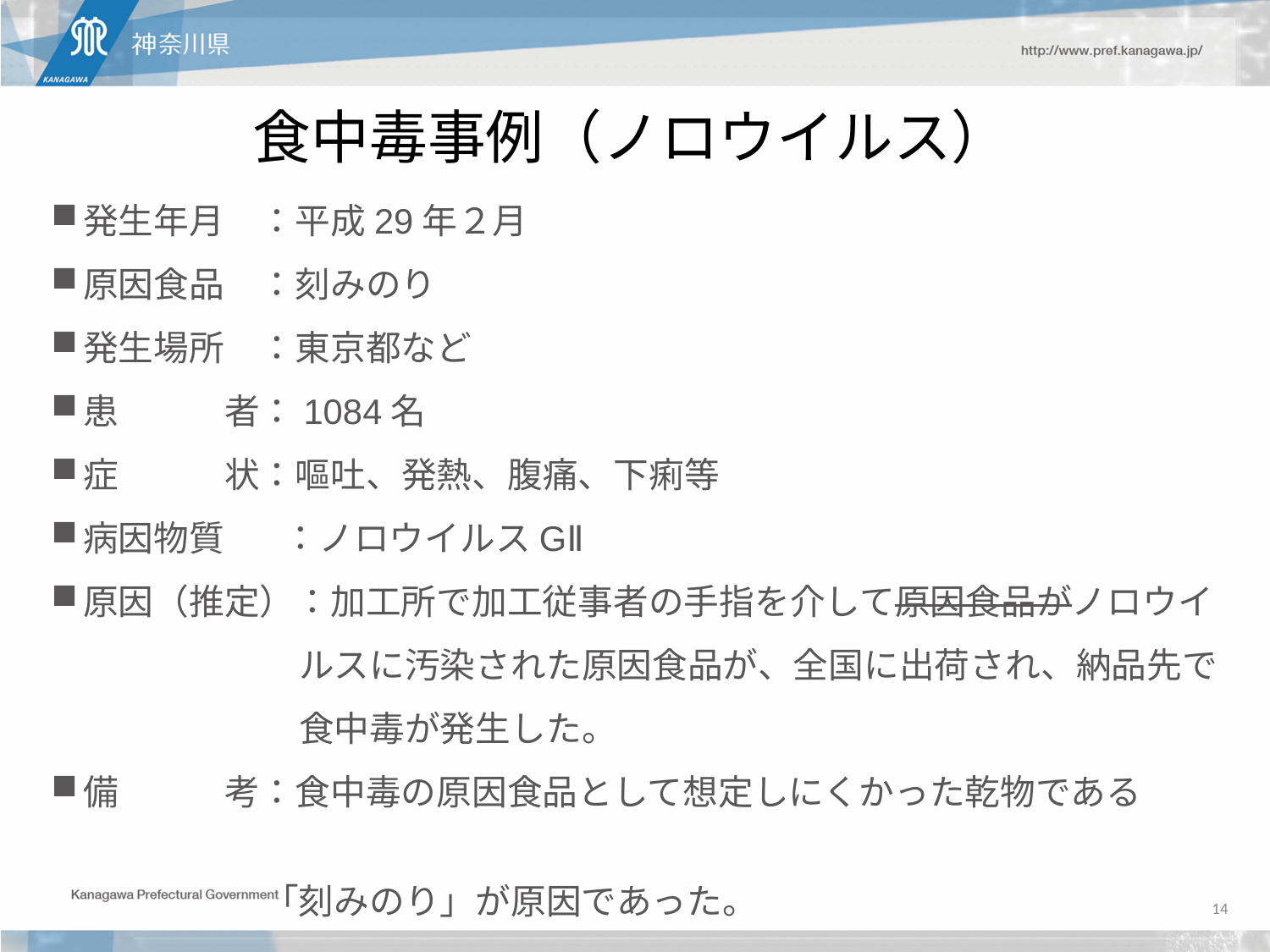

食中毒事例（ノロウイルス）
発生年月　：平成29年２月
原因食品　：刻みのり
発生場所　：東京都など
患　　　者：1084名
症　　　状：嘔吐、発熱、腹痛、下痢等
病因物質　   ：ノロウイルスGⅡ
原因（推定）：加工所で加工従事者の手指を介して原因食品がノロウイ
　　　　　　　ルスに汚染された原因食品が、全国に出荷され、納品先で
　　　　　　　食中毒が発生した。
備　　　考：食中毒の原因食品として想定しにくかった乾物である
　　　　　　「刻みのり」が原因であった。
14